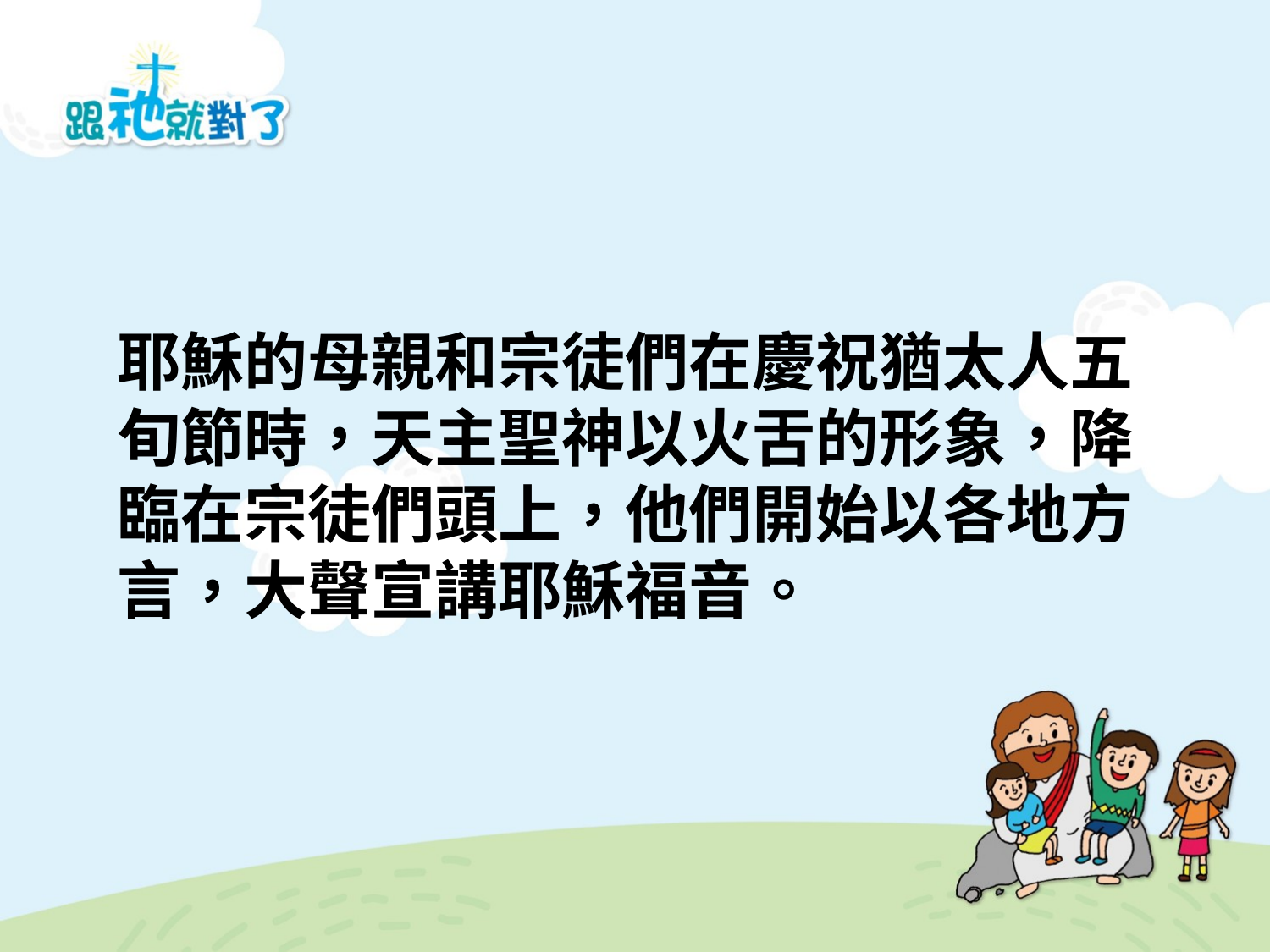

耶穌的母親和宗徒們在慶祝猶太人五旬節時，天主聖神以火舌的形象，降臨在宗徒們頭上，他們開始以各地方言，大聲宣講耶穌福音。